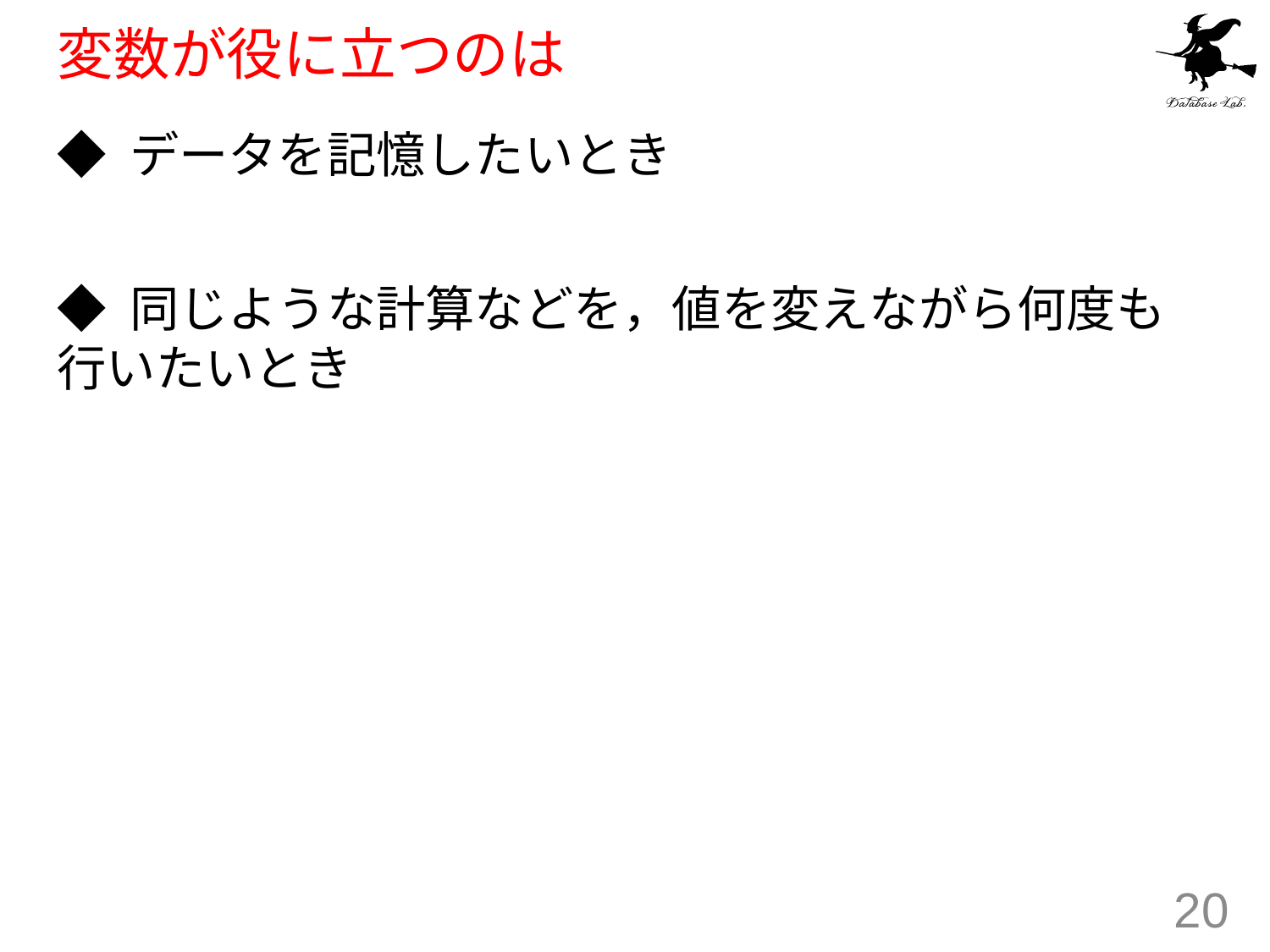

# 変数が役に立つのは
◆ データを記憶したいとき

◆ 同じような計算などを，値を変えながら何度も行いたいとき
20